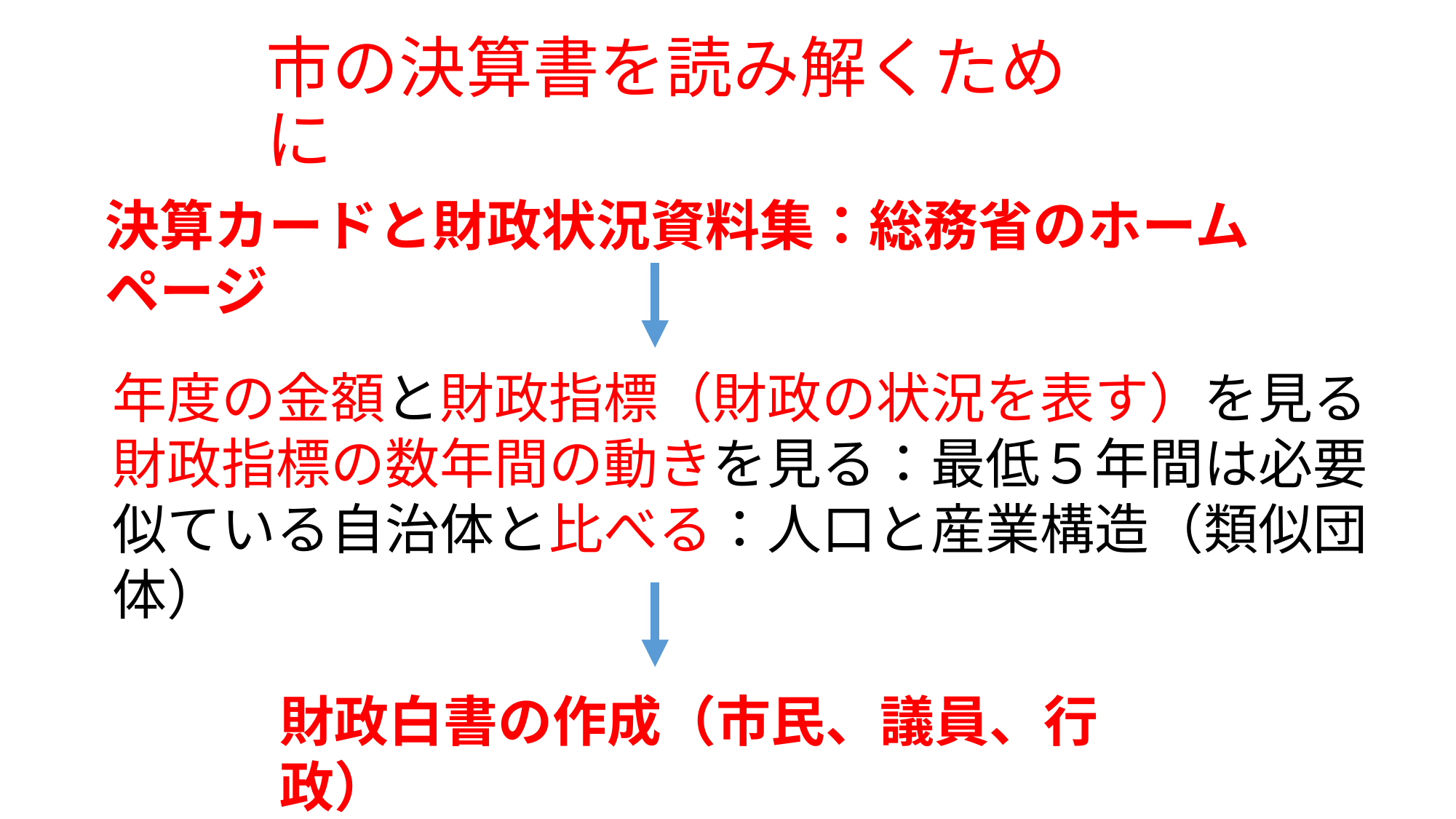

# 市の決算書を読み解くために
決算カードと財政状況資料集：総務省のホームページ
年度の金額と財政指標（財政の状況を表す）を見る
財政指標の数年間の動きを見る：最低５年間は必要
似ている自治体と比べる：人口と産業構造（類似団体）
財政白書の作成（市民、議員、行政）